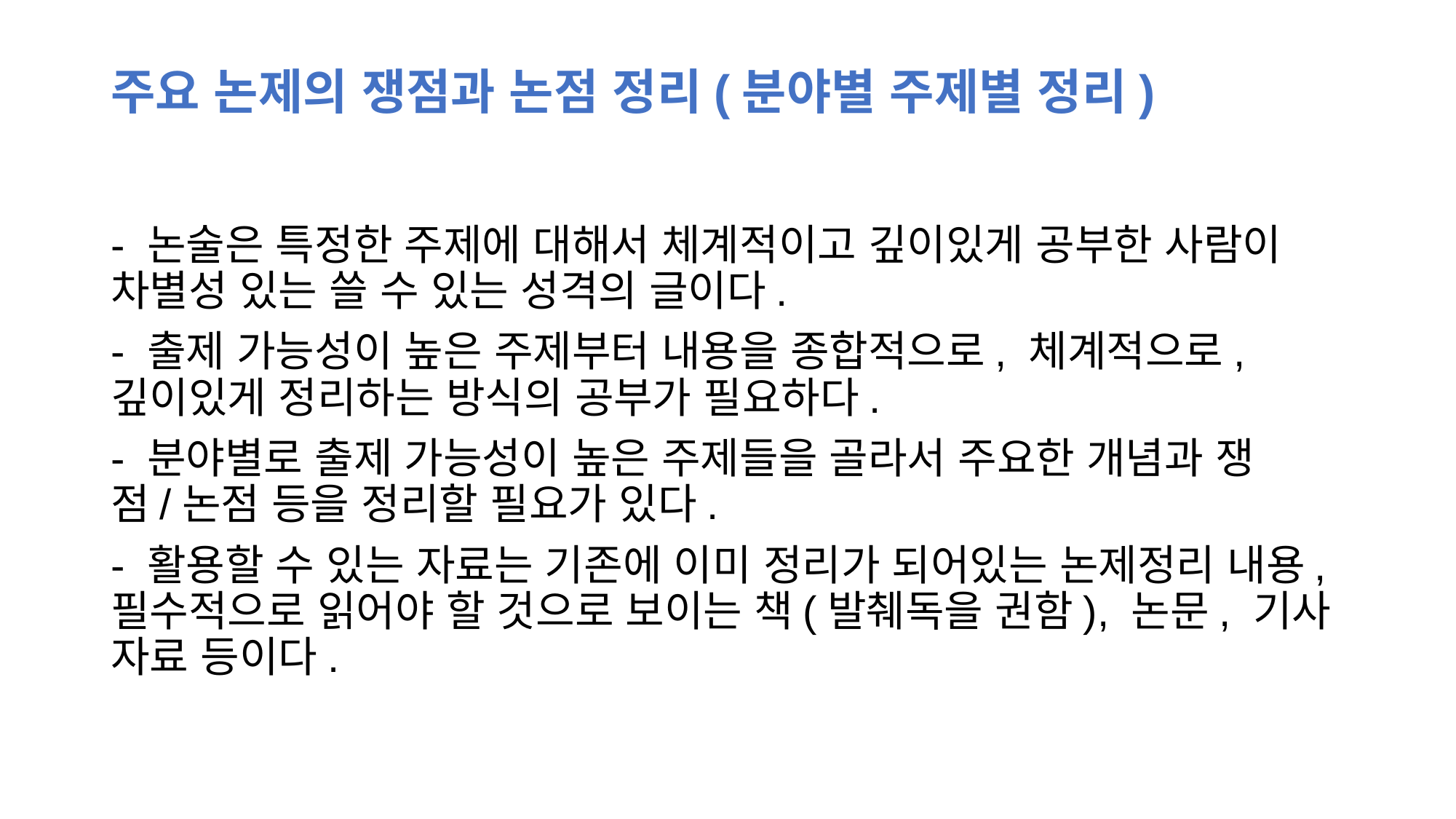

# 주요 논제의 쟁점과 논점 정리(분야별 주제별 정리)
- 논술은 특정한 주제에 대해서 체계적이고 깊이있게 공부한 사람이 차별성 있는 쓸 수 있는 성격의 글이다.
- 출제 가능성이 높은 주제부터 내용을 종합적으로, 체계적으로, 깊이있게 정리하는 방식의 공부가 필요하다.
- 분야별로 출제 가능성이 높은 주제들을 골라서 주요한 개념과 쟁점/논점 등을 정리할 필요가 있다.
- 활용할 수 있는 자료는 기존에 이미 정리가 되어있는 논제정리 내용, 필수적으로 읽어야 할 것으로 보이는 책(발췌독을 권함), 논문, 기사 자료 등이다.